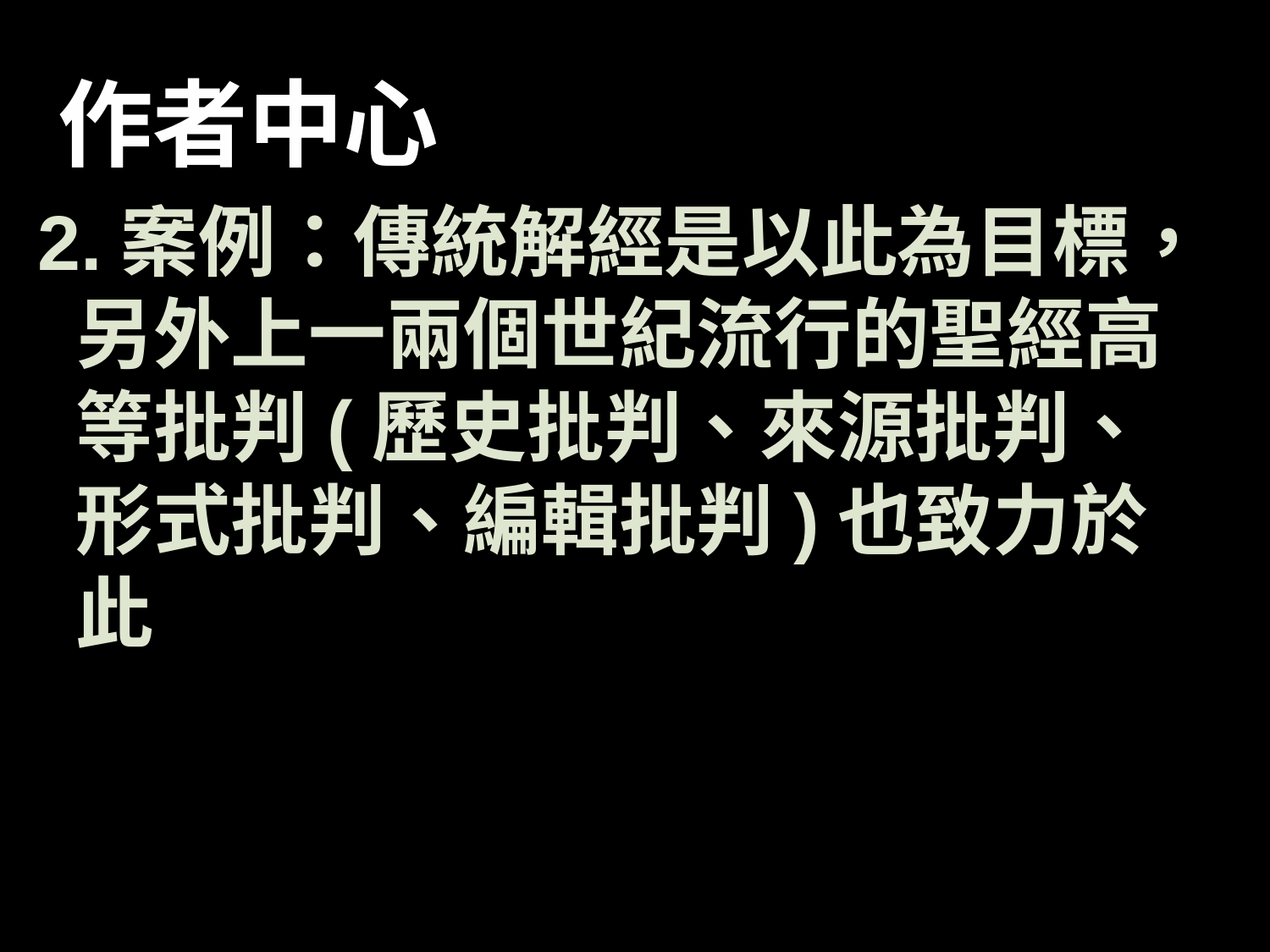

# 作者中心
2.案例：傳統解經是以此為目標，另外上一兩個世紀流行的聖經高等批判(歷史批判、來源批判、形式批判、編輯批判)也致力於此